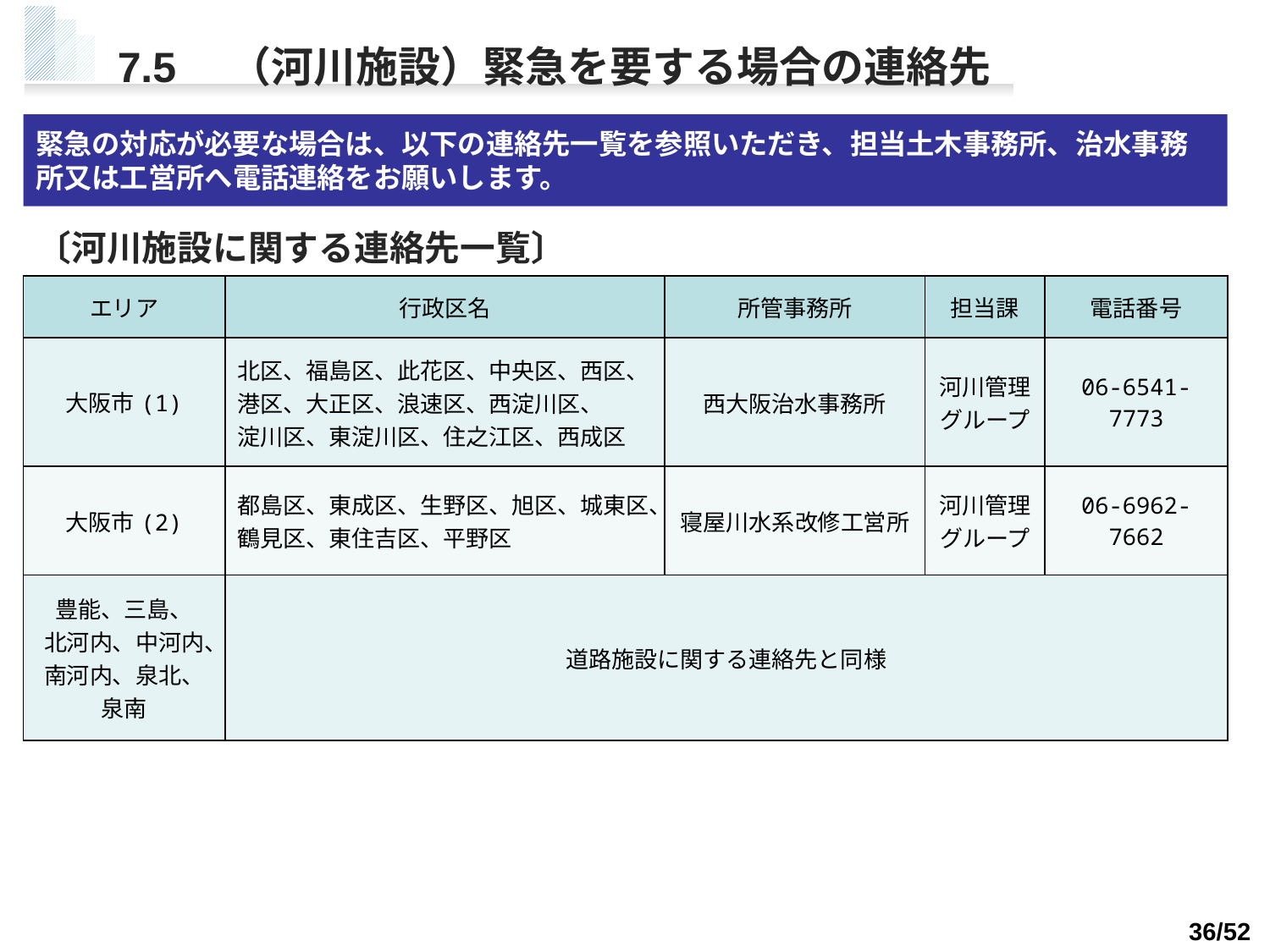

# 7.5　（河川施設）緊急を要する場合の連絡先
緊急の対応が必要な場合は、以下の連絡先一覧を参照いただき、担当土木事務所、治水事務所又は工営所へ電話連絡をお願いします。
〔河川施設に関する連絡先一覧〕
| エリア | 行政区名 | 所管事務所 | 担当課 | 電話番号 |
| --- | --- | --- | --- | --- |
| 大阪市(1) | 北区、福島区、此花区、中央区、西区、港区、大正区、浪速区、西淀川区、 淀川区、東淀川区、住之江区、西成区 | 西大阪治水事務所 | 河川管理 グループ | 06-6541-7773 |
| 大阪市(2) | 都島区、東成区、生野区、旭区、城東区、 鶴見区、東住吉区、平野区 | 寝屋川水系改修工営所 | 河川管理 グループ | 06-6962-7662 |
| 豊能、三島、 北河内、中河内、南河内、泉北、 泉南 | 道路施設に関する連絡先と同様 |  |  |  |